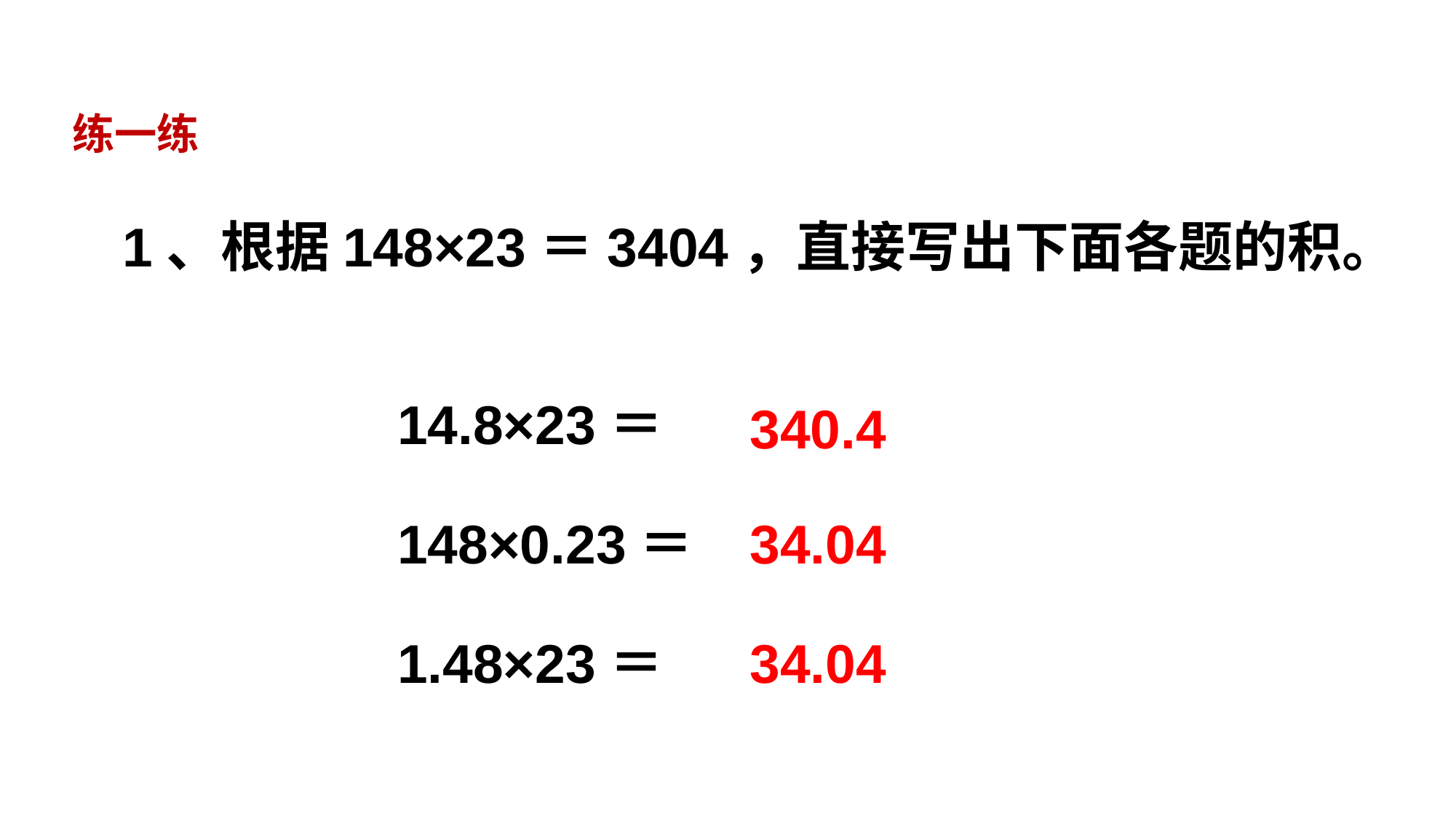

练一练
1、根据148×23＝3404，直接写出下面各题的积。
14.8×23＝
340.4
148×0.23＝
34.04
1.48×23＝
34.04